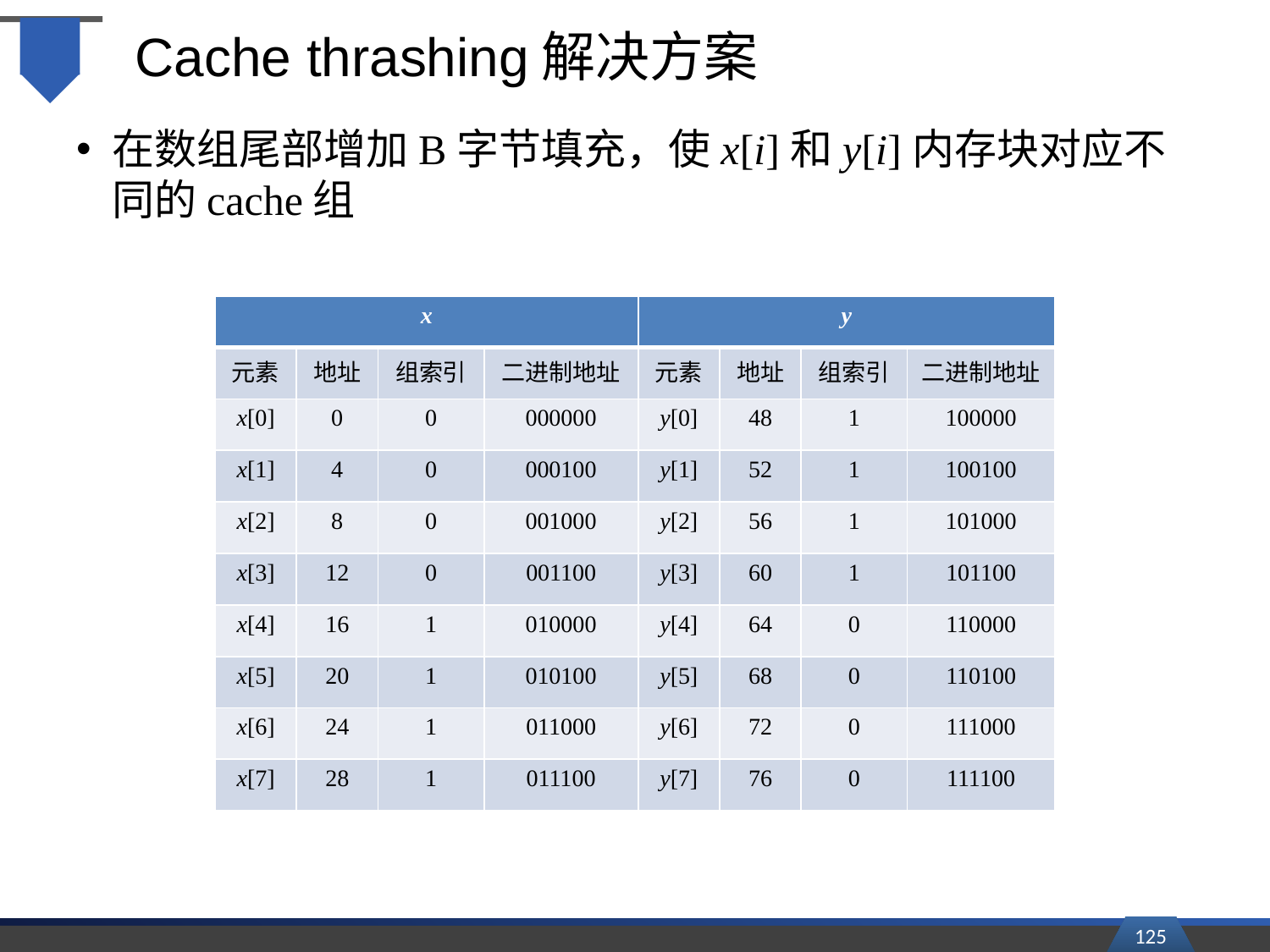

# Cache thrashing解决方案
在数组尾部增加B字节填充，使x[i]和y[i]内存块对应不同的cache组

| x |  |  |  | y |  |  |  |
| --- | --- | --- | --- | --- | --- | --- | --- |
| 元素 | 地址 | 组索引 | 二进制地址 | 元素 | 地址 | 组索引 | 二进制地址 |
| x[0] | 0 | 0 | 000000 | y[0] | 48 | 1 | 100000 |
| x[1] | 4 | 0 | 000100 | y[1] | 52 | 1 | 100100 |
| x[2] | 8 | 0 | 001000 | y[2] | 56 | 1 | 101000 |
| x[3] | 12 | 0 | 001100 | y[3] | 60 | 1 | 101100 |
| x[4] | 16 | 1 | 010000 | y[4] | 64 | 0 | 110000 |
| x[5] | 20 | 1 | 010100 | y[5] | 68 | 0 | 110100 |
| x[6] | 24 | 1 | 011000 | y[6] | 72 | 0 | 111000 |
| x[7] | 28 | 1 | 011100 | y[7] | 76 | 0 | 111100 |
125